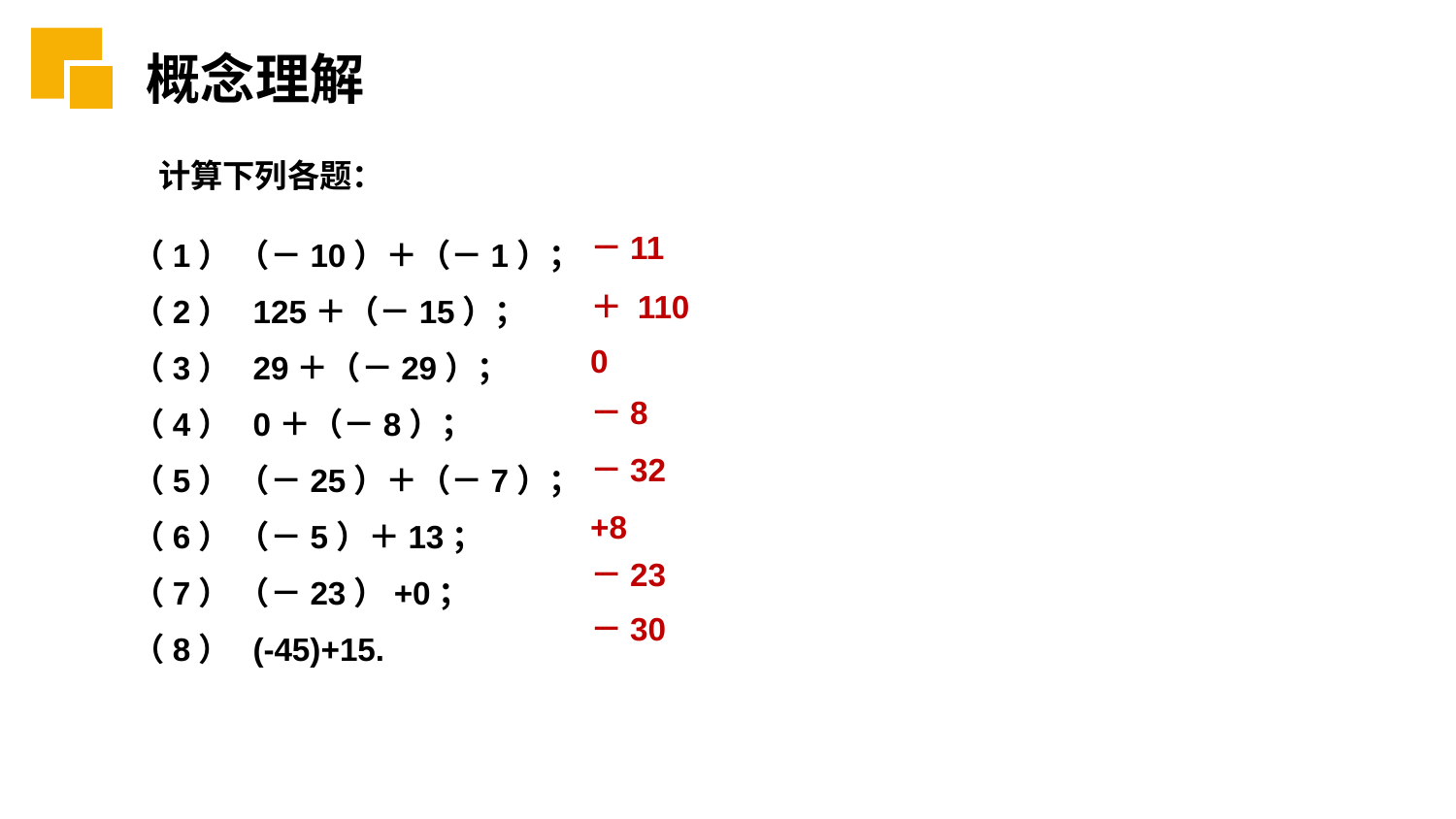

概念理解
计算下列各题：
（1） （－10）＋（－1）；
（2）  125＋（－15）；
（3）  29＋（－29）；
（4）  0＋（－8）；
（5） （－25）＋（－7）；
（6） （－5）＋13；
（7） （－23）+0；
（8）  (-45)+15.
－11
＋ 110
0
－8
－32
+8
－23
－30